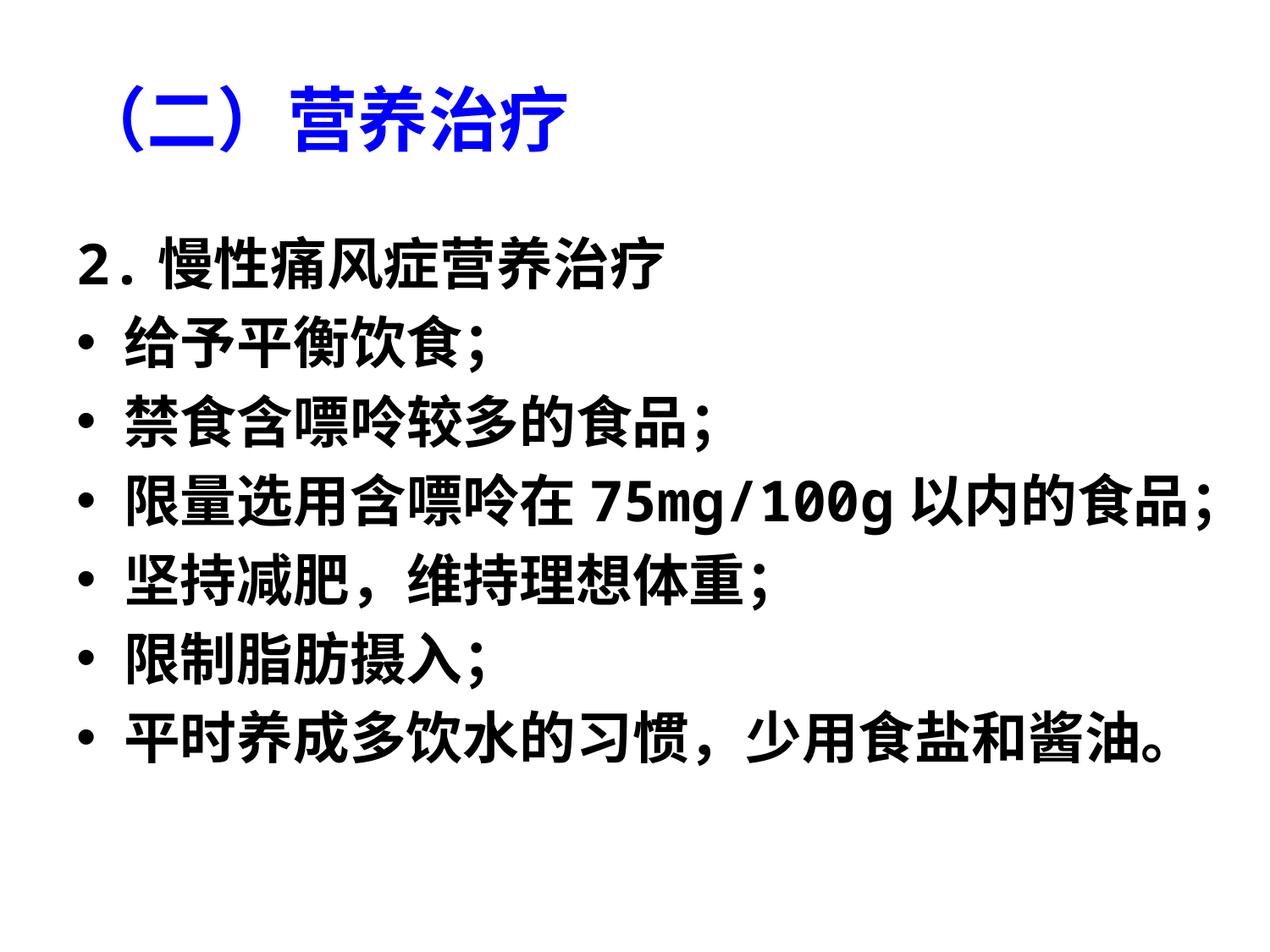

# （二）营养治疗
2.慢性痛风症营养治疗
给予平衡饮食；
禁食含嘌呤较多的食品；
限量选用含嘌呤在75mg/100g以内的食品；
坚持减肥，维持理想体重；
限制脂肪摄入；
平时养成多饮水的习惯，少用食盐和酱油。